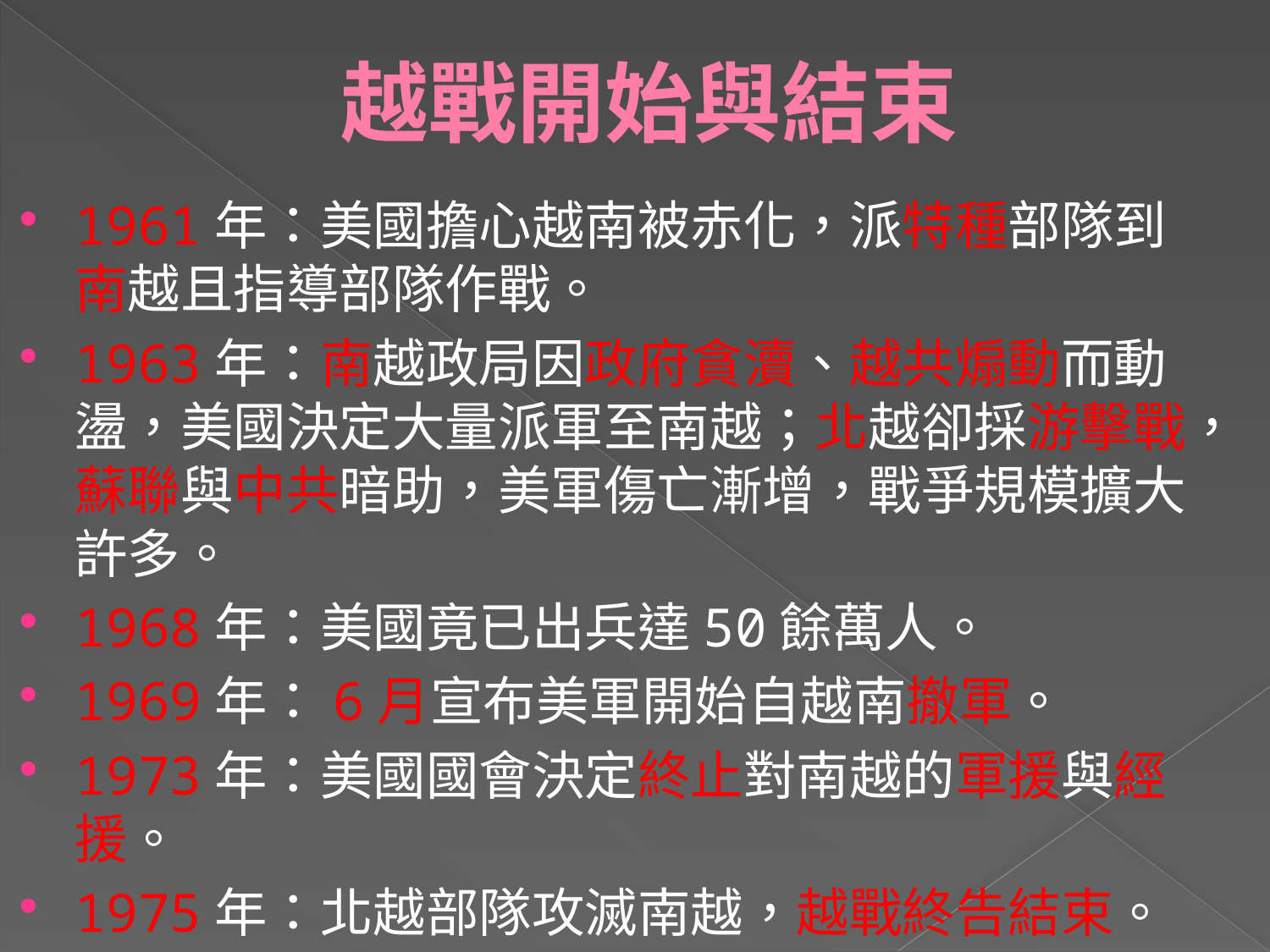

# 越戰開始與結束
1961年：美國擔心越南被赤化，派特種部隊到南越且指導部隊作戰。
1963年：南越政局因政府貪瀆、越共煽動而動盪，美國決定大量派軍至南越；北越卻採游擊戰，蘇聯與中共暗助，美軍傷亡漸增，戰爭規模擴大許多。
1968年：美國竟已出兵達50餘萬人。
1969年：6月宣布美軍開始自越南撤軍。
1973年：美國國會決定終止對南越的軍援與經援。
1975年：北越部隊攻滅南越，越戰終告結束。